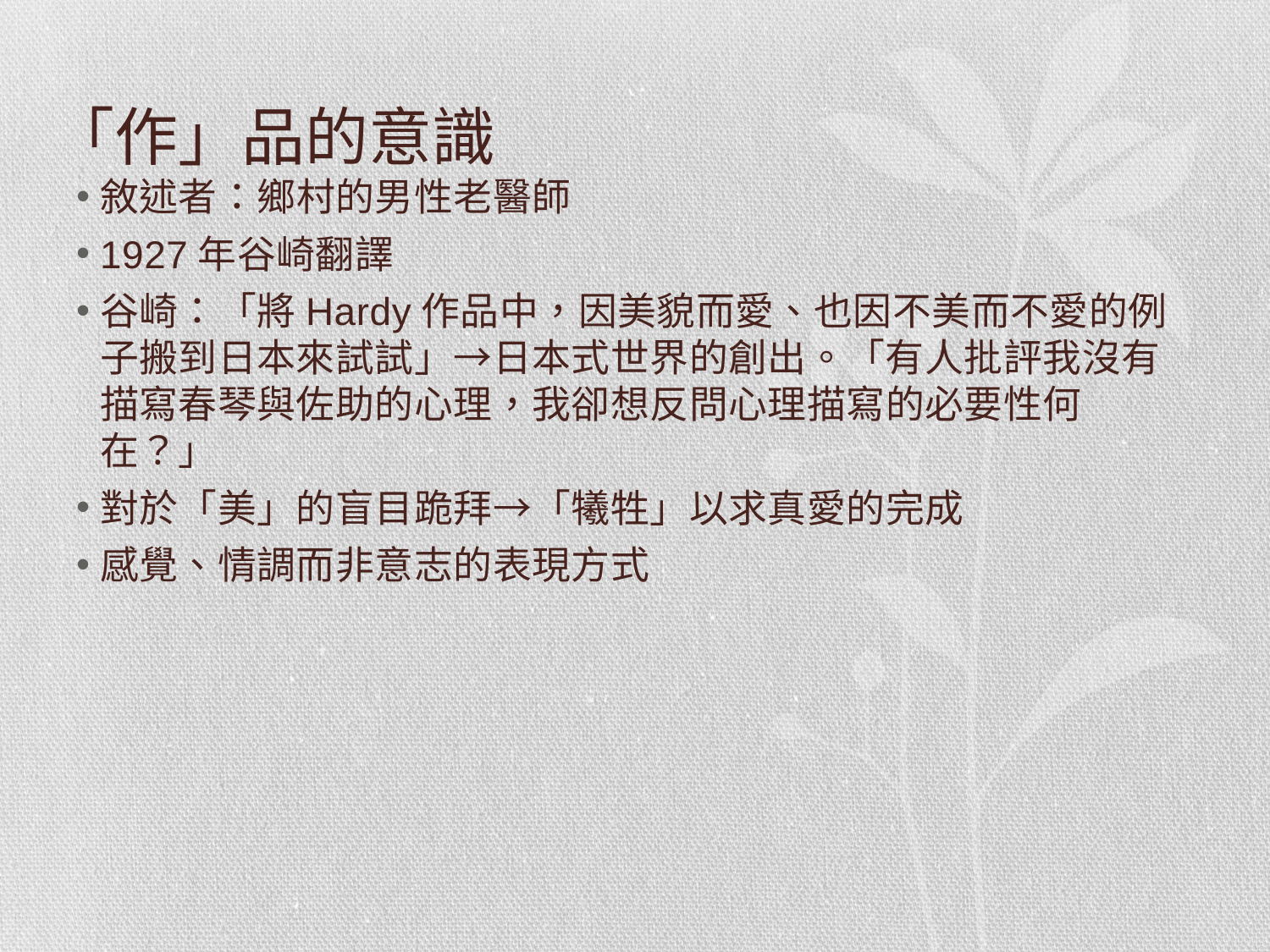

# 「作」品的意識
敘述者：鄉村的男性老醫師
1927年谷崎翻譯
谷崎：「將Hardy作品中，因美貌而愛、也因不美而不愛的例子搬到日本來試試」→日本式世界的創出。「有人批評我沒有描寫春琴與佐助的心理，我卻想反問心理描寫的必要性何在？」
對於「美」的盲目跪拜→「犧牲」以求真愛的完成
感覺、情調而非意志的表現方式